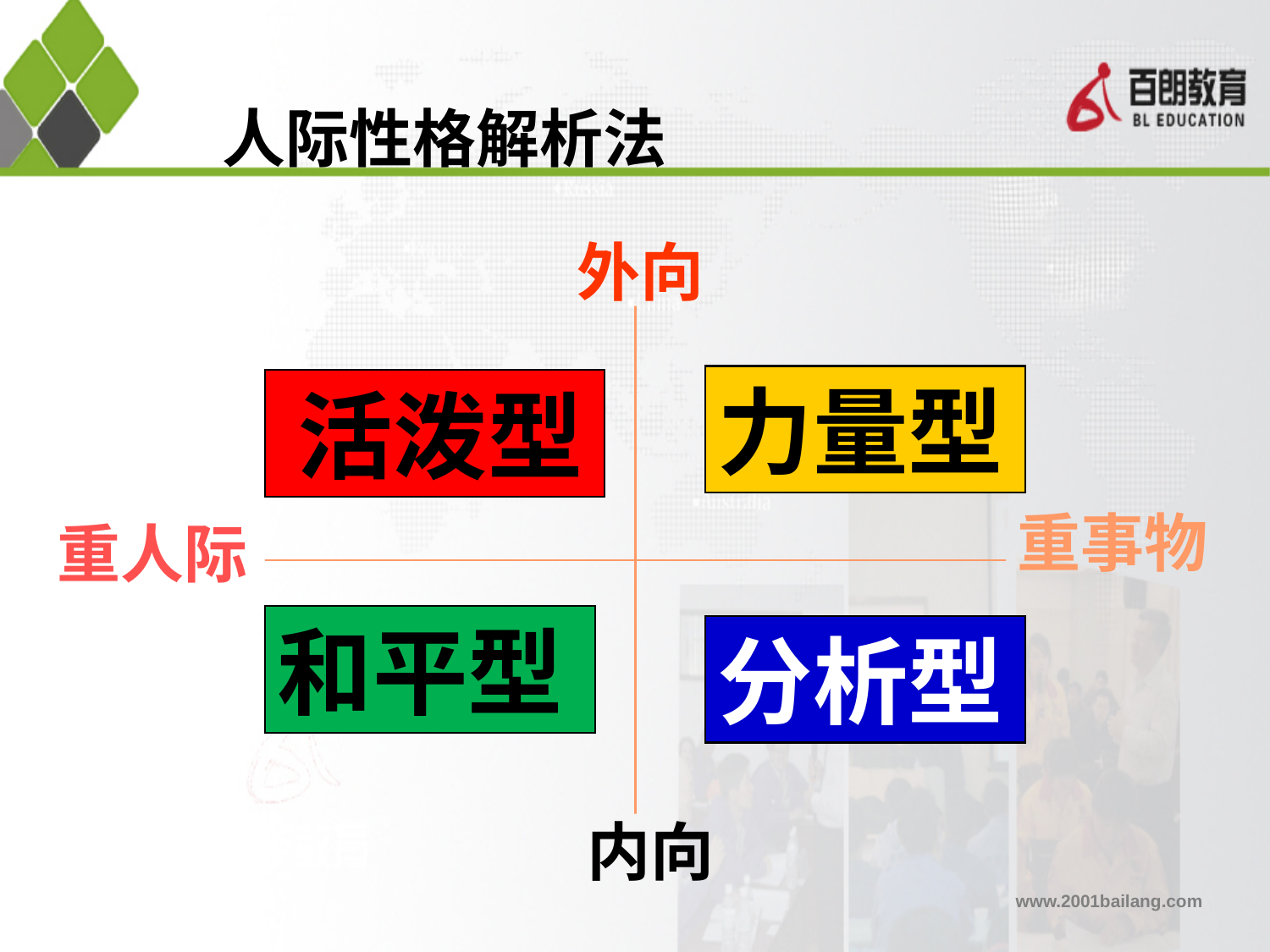

人际性格解析法
外向

力量型
 活泼型

重事物
重人际
和平型
分析型

内向